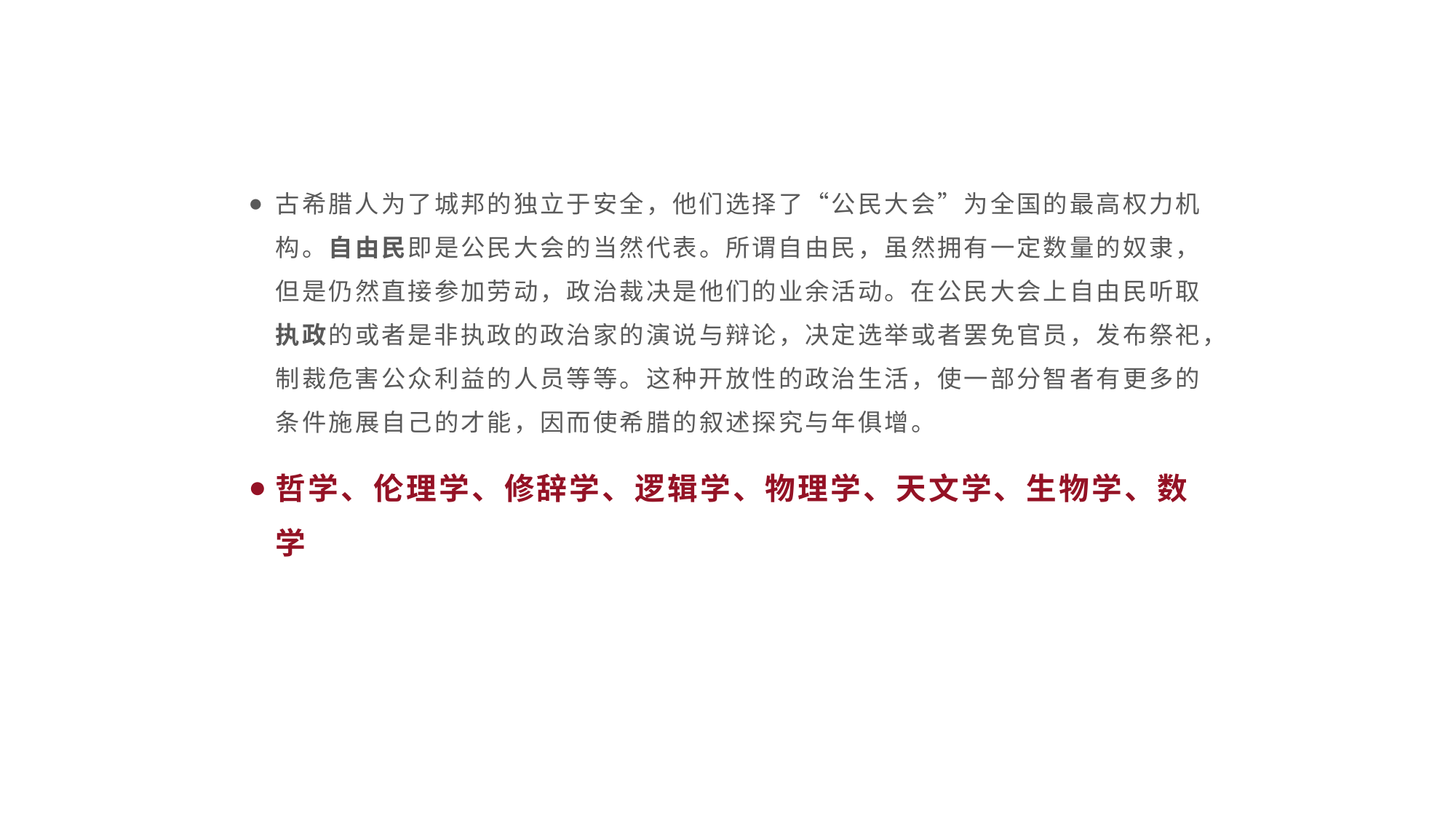

古希腊人为了城邦的独立于安全，他们选择了“公民大会”为全国的最高权力机构。自由民即是公民大会的当然代表。所谓自由民，虽然拥有一定数量的奴隶，但是仍然直接参加劳动，政治裁决是他们的业余活动。在公民大会上自由民听取执政的或者是非执政的政治家的演说与辩论，决定选举或者罢免官员，发布祭祀，制裁危害公众利益的人员等等。这种开放性的政治生活，使一部分智者有更多的条件施展自己的才能，因而使希腊的叙述探究与年俱增。
哲学、伦理学、修辞学、逻辑学、物理学、天文学、生物学、数学